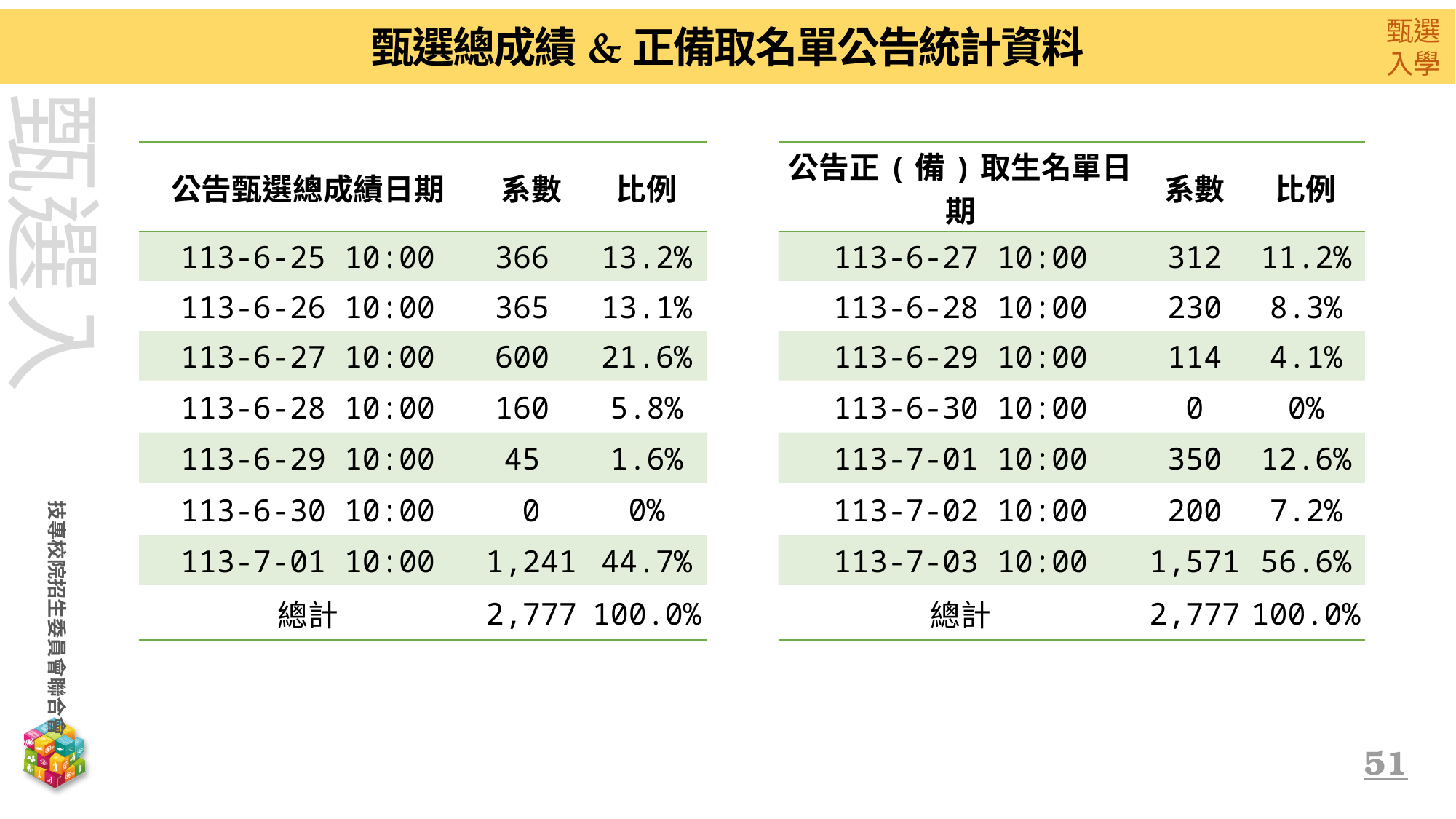

# 甄選總成績&正備取名單公告統計資料
| 公告甄選總成績日期 | 系數 | 比例 |  | 公告正(備)取生名單日期 | 系數 | 比例 |
| --- | --- | --- | --- | --- | --- | --- |
| 113-6-25 10:00 | 366 | 13.2% |  | 113-6-27 10:00 | 312 | 11.2% |
| 113-6-26 10:00 | 365 | 13.1% |  | 113-6-28 10:00 | 230 | 8.3% |
| 113-6-27 10:00 | 600 | 21.6% |  | 113-6-29 10:00 | 114 | 4.1% |
| 113-6-28 10:00 | 160 | 5.8% |  | 113-6-30 10:00 | 0 | 0% |
| 113-6-29 10:00 | 45 | 1.6% |  | 113-7-01 10:00 | 350 | 12.6% |
| 113-6-30 10:00 | 0 | 0% |  | 113-7-02 10:00 | 200 | 7.2% |
| 113-7-01 10:00 | 1,241 | 44.7% |  | 113-7-03 10:00 | 1,571 | 56.6% |
| 總計 | 2,777 | 100.0% |  | 總計 | 2,777 | 100.0% |
51